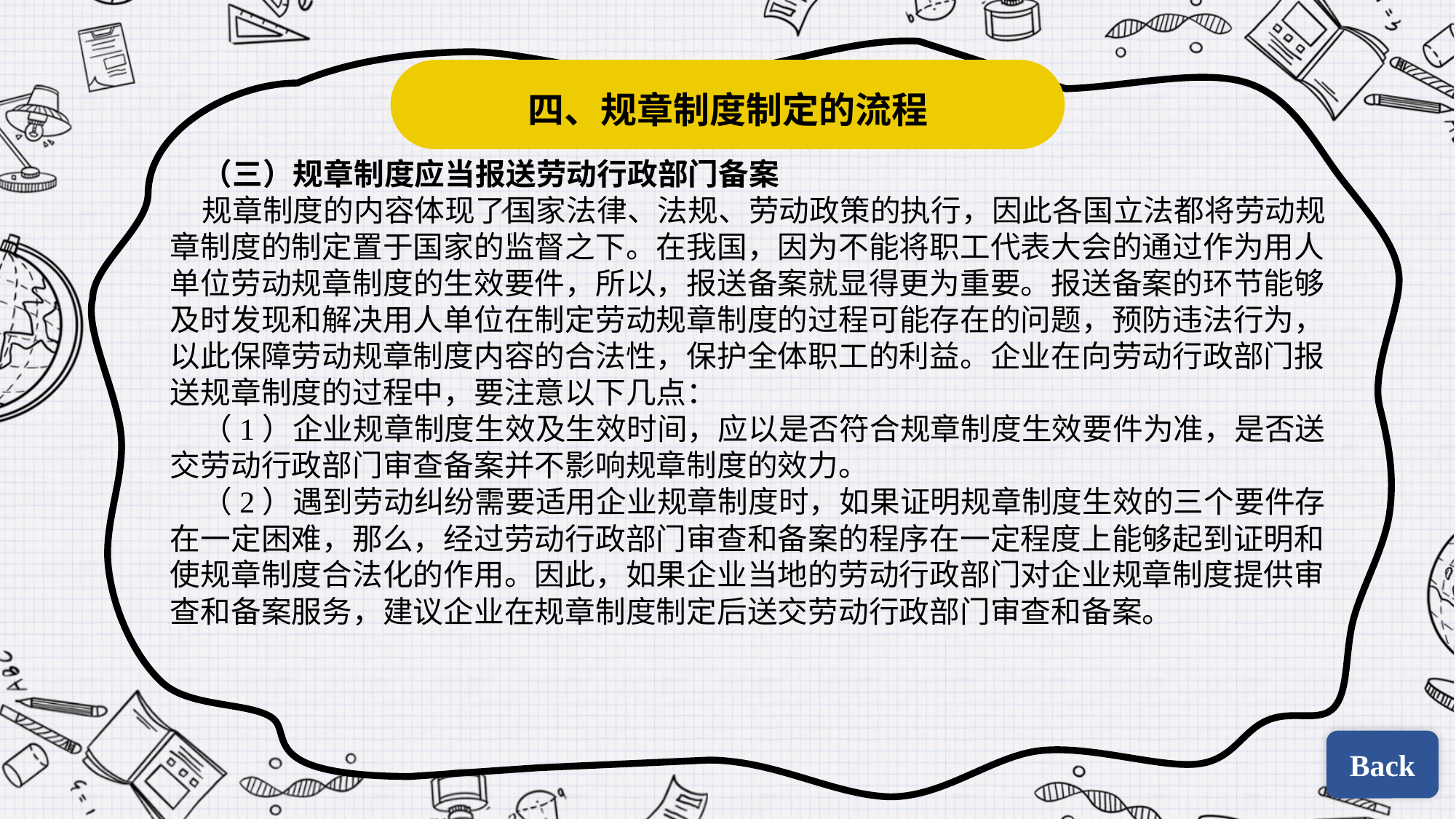

四、规章制度制定的流程
（三）规章制度应当报送劳动行政部门备案
规章制度的内容体现了国家法律、法规、劳动政策的执行，因此各国立法都将劳动规章制度的制定置于国家的监督之下。在我国，因为不能将职工代表大会的通过作为用人单位劳动规章制度的生效要件，所以，报送备案就显得更为重要。报送备案的环节能够及时发现和解决用人单位在制定劳动规章制度的过程可能存在的问题，预防违法行为，以此保障劳动规章制度内容的合法性，保护全体职工的利益。企业在向劳动行政部门报送规章制度的过程中，要注意以下几点：
（1）企业规章制度生效及生效时间，应以是否符合规章制度生效要件为准，是否送交劳动行政部门审查备案并不影响规章制度的效力。
（2）遇到劳动纠纷需要适用企业规章制度时，如果证明规章制度生效的三个要件存在一定困难，那么，经过劳动行政部门审查和备案的程序在一定程度上能够起到证明和使规章制度合法化的作用。因此，如果企业当地的劳动行政部门对企业规章制度提供审查和备案服务，建议企业在规章制度制定后送交劳动行政部门审查和备案。

Back